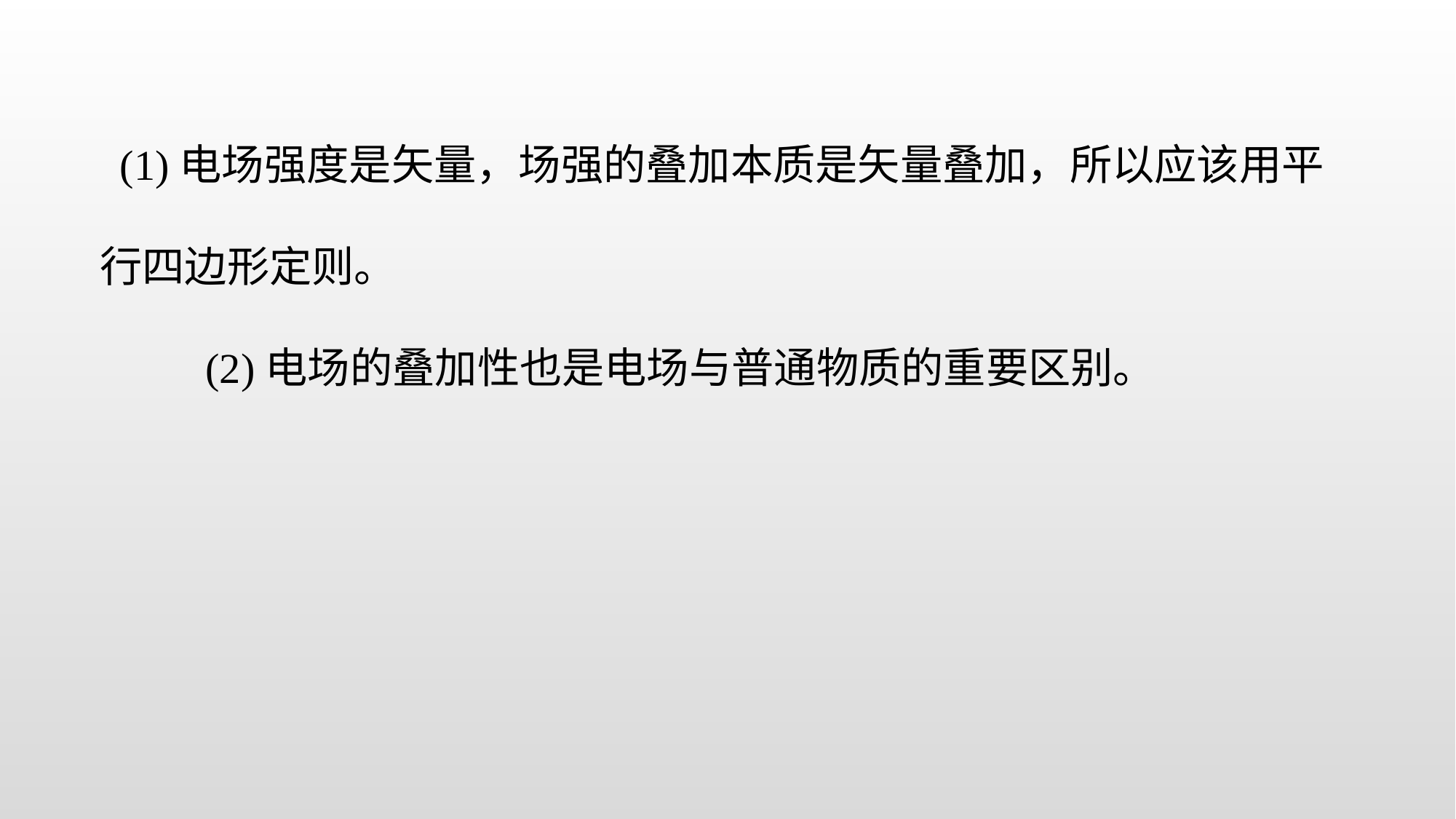

(1)电场强度是矢量，场强的叠加本质是矢量叠加，所以应该用平行四边形定则。
          (2)电场的叠加性也是电场与普通物质的重要区别。